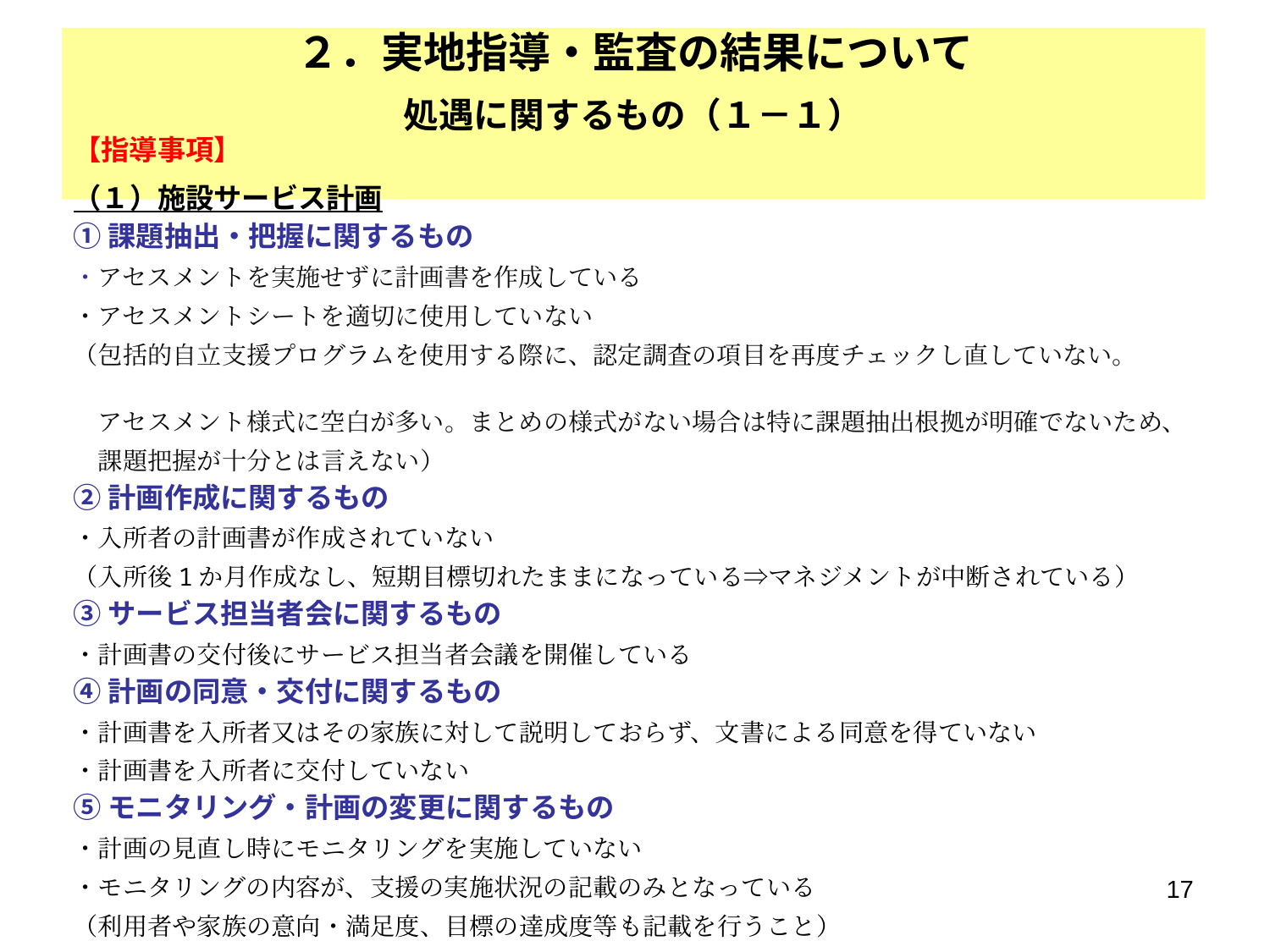

２．実地指導・監査の結果について
# 処遇に関するもの（１－１）
【指導事項】
（１）施設サービス計画
①課題抽出・把握に関するもの
・アセスメントを実施せずに計画書を作成している
・アセスメントシートを適切に使用していない
（包括的自立支援プログラムを使用する際に、認定調査の項目を再度チェックし直していない。
　アセスメント様式に空白が多い。まとめの様式がない場合は特に課題抽出根拠が明確でないため、
　課題把握が十分とは言えない）
②計画作成に関するもの
・入所者の計画書が作成されていない
（入所後1か月作成なし、短期目標切れたままになっている⇒マネジメントが中断されている）
③サービス担当者会に関するもの
・計画書の交付後にサービス担当者会議を開催している
④計画の同意・交付に関するもの
・計画書を入所者又はその家族に対して説明しておらず、文書による同意を得ていない
・計画書を入所者に交付していない
⑤モニタリング・計画の変更に関するもの
・計画の見直し時にモニタリングを実施していない
・モニタリングの内容が、支援の実施状況の記載のみとなっている
（利用者や家族の意向・満足度、目標の達成度等も記載を行うこと）
17